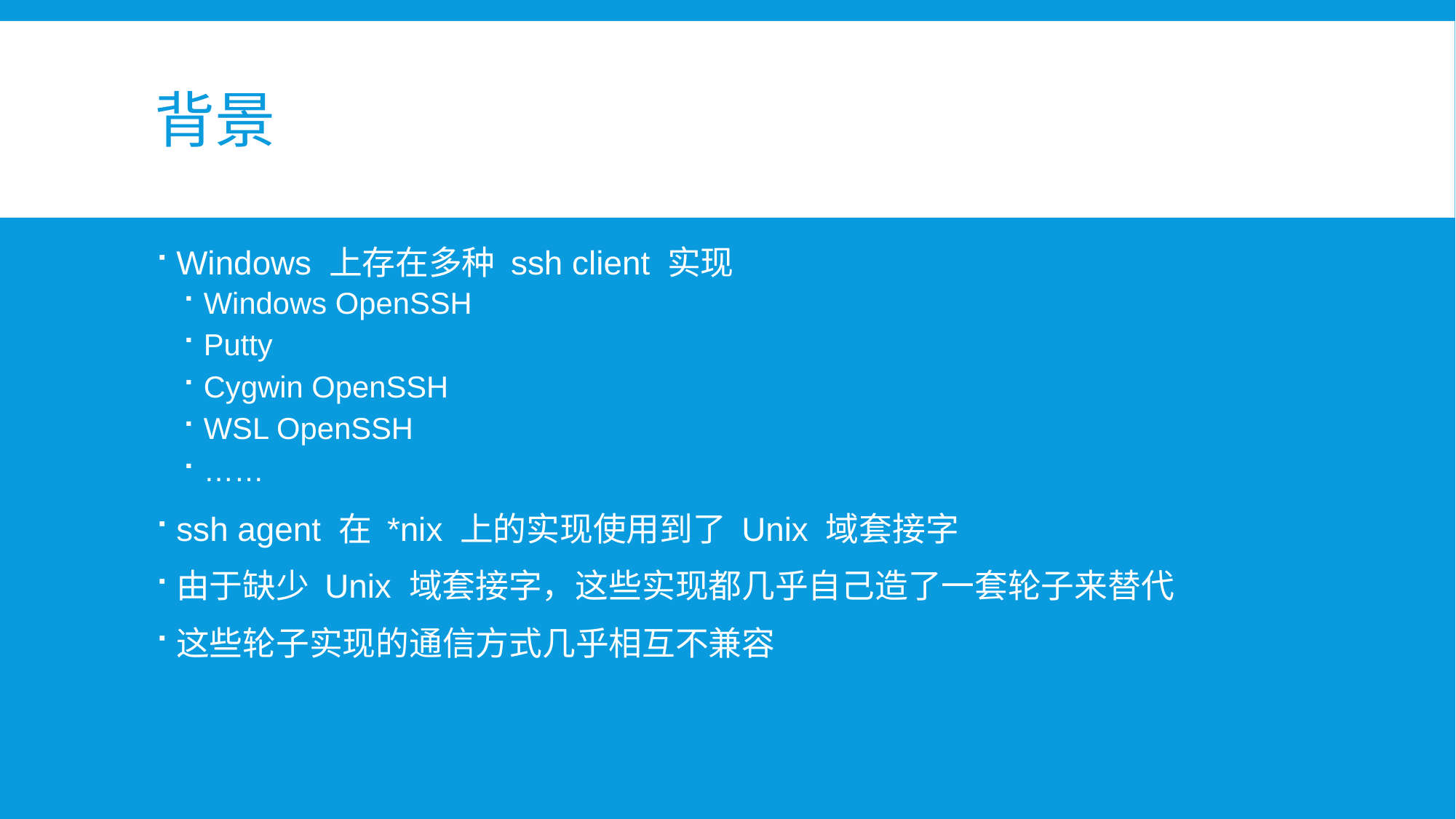

# 背景
Windows 上存在多种 ssh client 实现
Windows OpenSSH
Putty
Cygwin OpenSSH
WSL OpenSSH
……
ssh agent 在 *nix 上的实现使用到了 Unix 域套接字
由于缺少 Unix 域套接字，这些实现都几乎自己造了一套轮子来替代
这些轮子实现的通信方式几乎相互不兼容